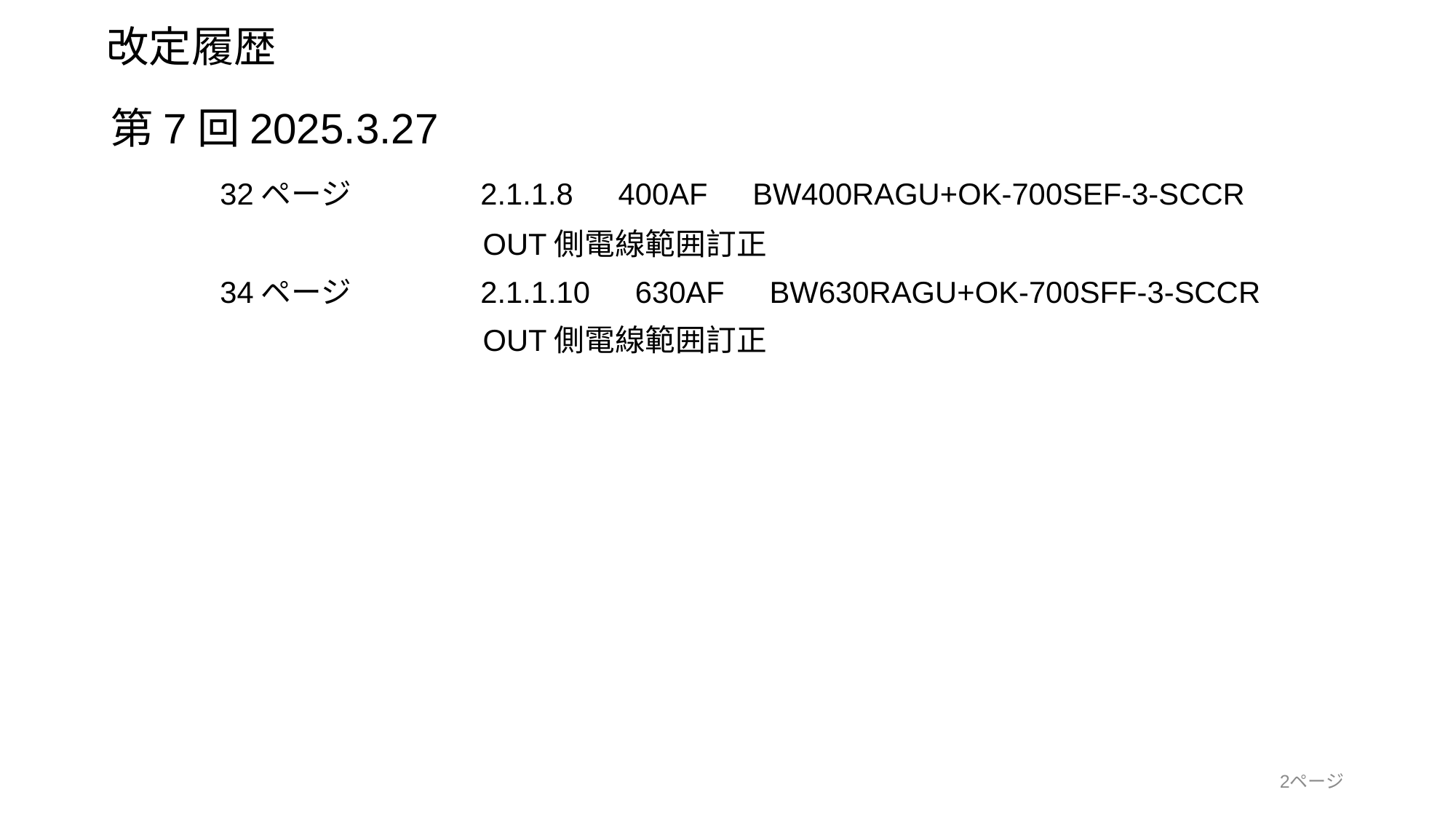

# 改定履歴
第7回2025.3.27
	32ページ　　　　2.1.1.8　400AF　BW400RAGU+OK-700SEF-3-SCCR
　　　　　　　　　　　　OUT側電線範囲訂正
	34ページ　　　　2.1.1.10　630AF　BW630RAGU+OK-700SFF-3-SCCR
　　　　　　　　　　　　OUT側電線範囲訂正

2ページ